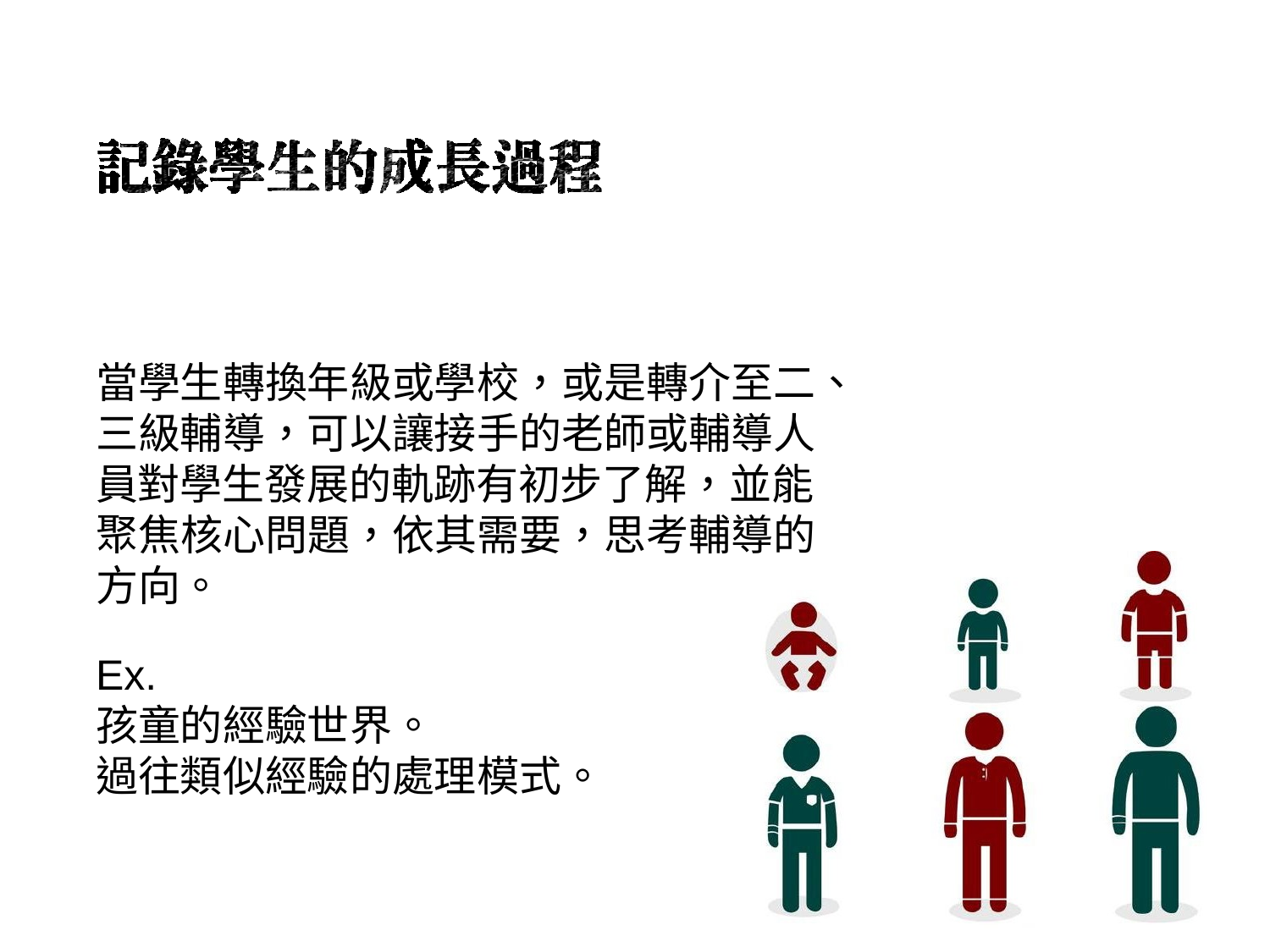

當學生轉換年級或學校，或是轉介至二、 三級輔導，可以讓接手的老師或輔導人 員對學生發展的軌跡有初步了解，並能 聚焦核心問題，依其需要，思考輔導的 方向。

Ex.
孩童的經驗世界。
過往類似經驗的處理模式。